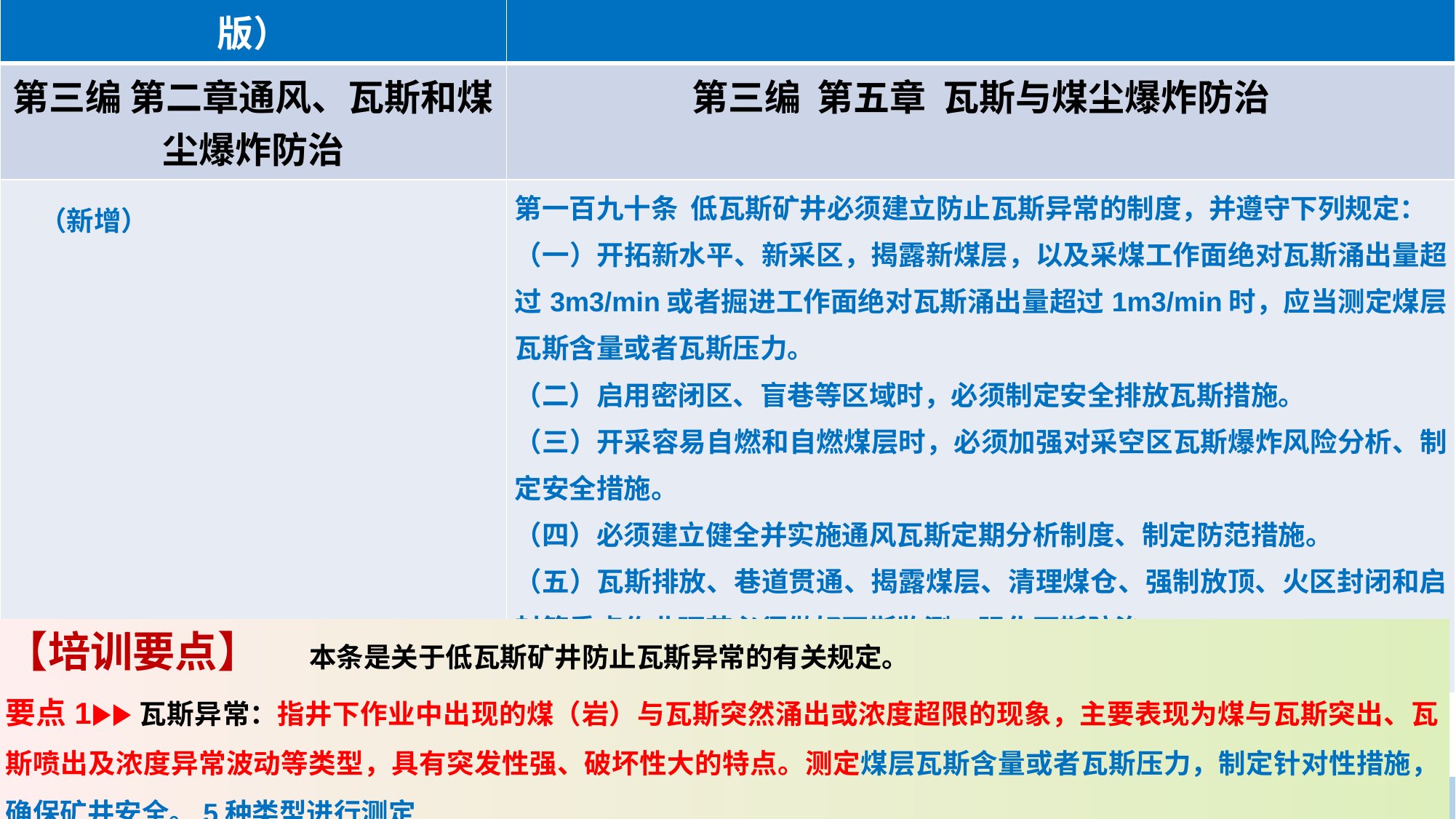

| 《煤矿安全规程》（2022版） | 《煤矿安全规程》（2025版） |
| --- | --- |
| 第三编 第二章通风、瓦斯和煤尘爆炸防治 | 第三编 第五章 瓦斯与煤尘爆炸防治 |
| （新增） | 第一百九十条 低瓦斯矿井必须建立防止瓦斯异常的制度，并遵守下列规定： （一）开拓新水平、新采区，揭露新煤层，以及采煤工作面绝对瓦斯涌出量超过3m3/min或者掘进工作面绝对瓦斯涌出量超过1m3/min时，应当测定煤层瓦斯含量或者瓦斯压力。 （二）启用密闭区、盲巷等区域时，必须制定安全排放瓦斯措施。 （三）开采容易自燃和自燃煤层时，必须加强对采空区瓦斯爆炸风险分析、制定安全措施。 （四）必须建立健全并实施通风瓦斯定期分析制度、制定防范措施。 （五）瓦斯排放、巷道贯通、揭露煤层、清理煤仓、强制放顶、火区封闭和启封等重点作业环节必须做好瓦斯监测，强化瓦斯防治。 |
【培训要点】      本条是关于低瓦斯矿井防止瓦斯异常的有关规定。
要点1▶▶瓦斯异常：指井下作业中出现的煤（岩）与瓦斯突然涌出或浓度超限的现象，主要表现为煤与瓦斯突出、瓦斯喷出及浓度异常波动等类型，具有突发性强、破坏性大的特点。测定煤层瓦斯含量或者瓦斯压力，制定针对性措施，确保矿井安全。5种类型进行测定